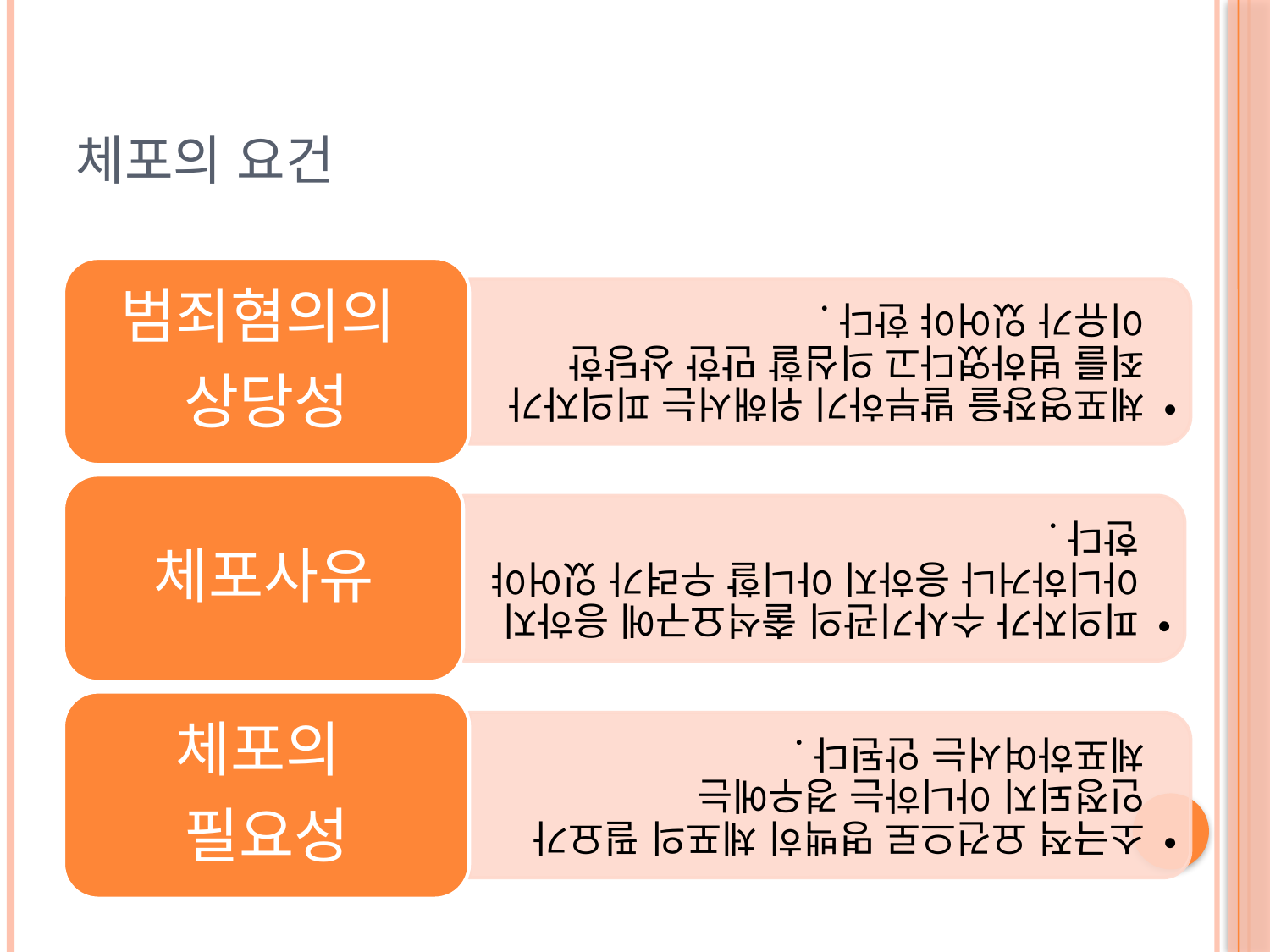

# 체포의 요건
체포영장을 발부하기 위해서는 피의자가 죄를 범하였다고 의심할 만한 상당한 이유가 있어야 한다.
범죄혐의의
상당성
피의자가 수사기관의 출석요구에 응하지 아니하거나 응하지 아니할 우려가 있어야 한다.
체포사유
소극적 요건으로 명백히 체포의 필요가 인정되지 아니하는 경우에는 체포하여서는 안된다.
체포의
필요성